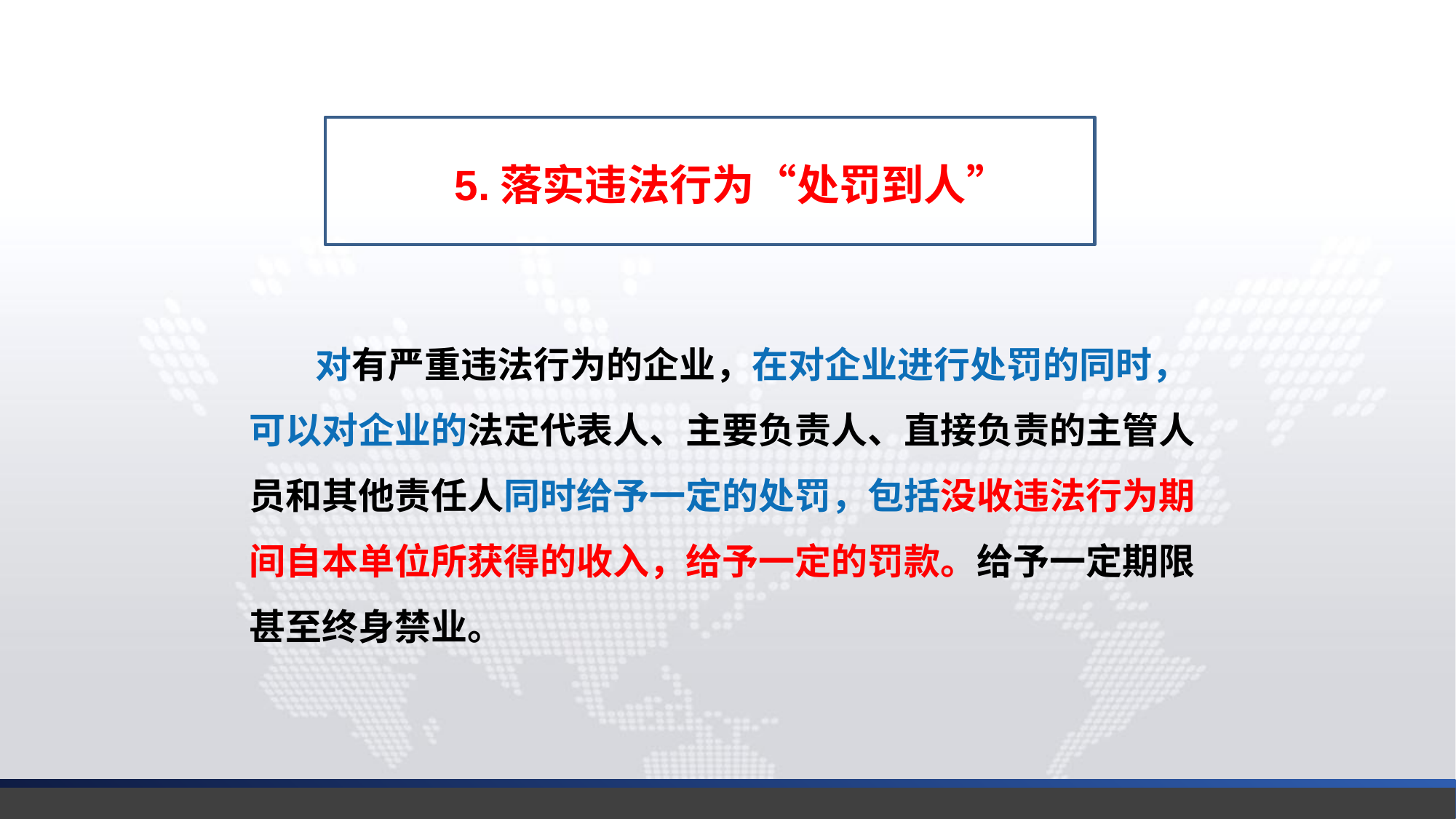

5.落实违法行为“处罚到人”
       对有严重违法行为的企业，在对企业进行处罚的同时，可以对企业的法定代表人、主要负责人、直接负责的主管人员和其他责任人同时给予一定的处罚，包括没收违法行为期间自本单位所获得的收入，给予一定的罚款。给予一定期限甚至终身禁业。

延时符